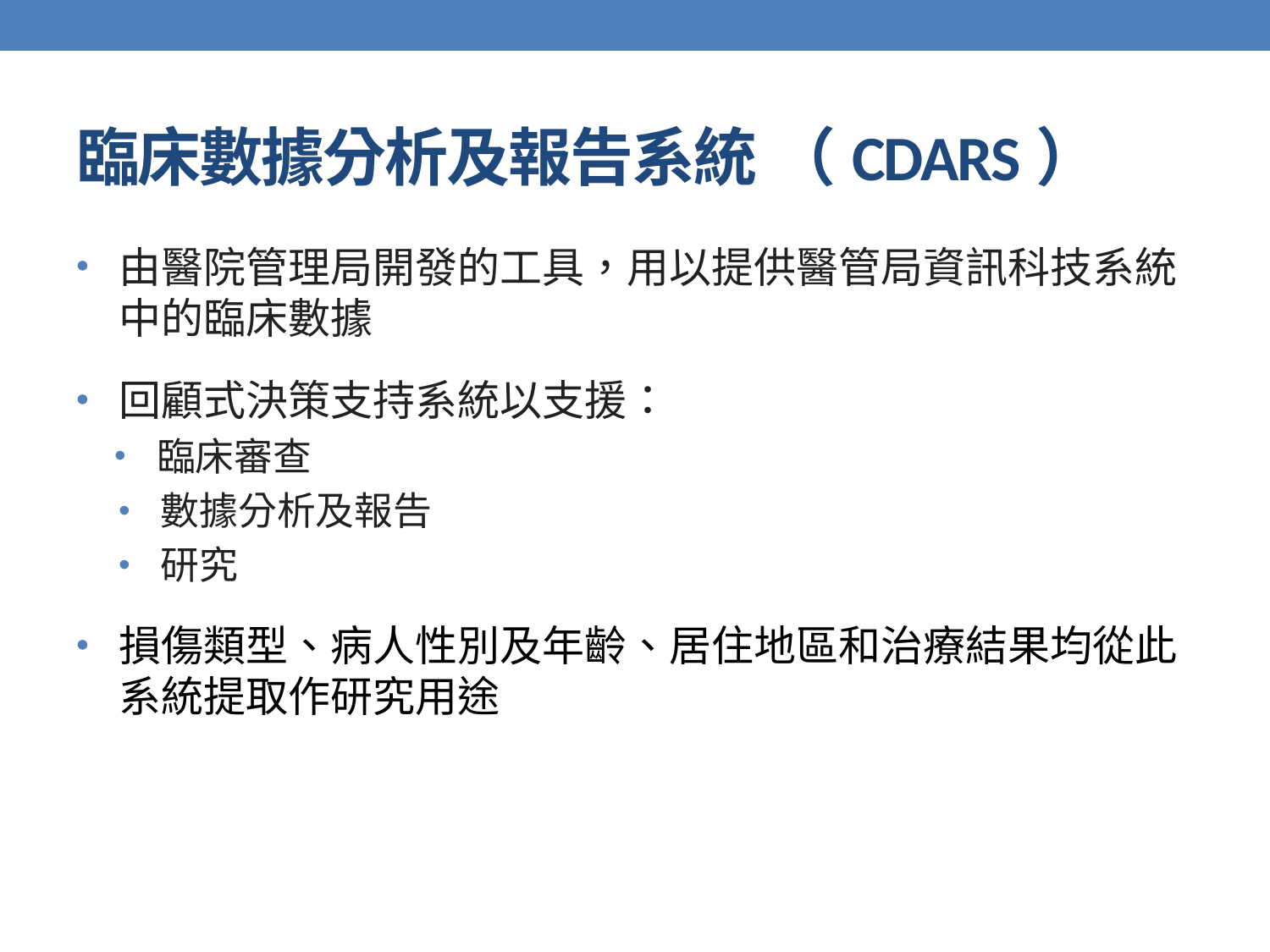

# 臨床數據分析及報告系統 （CDARS）
由醫院管理局開發的工具，用以提供醫管局資訊科技系統中的臨床數據
回顧式決策支持系統以支援：
臨床審查
數據分析及報告
研究
損傷類型、病人性別及年齡、居住地區和治療結果均從此系統提取作研究用途